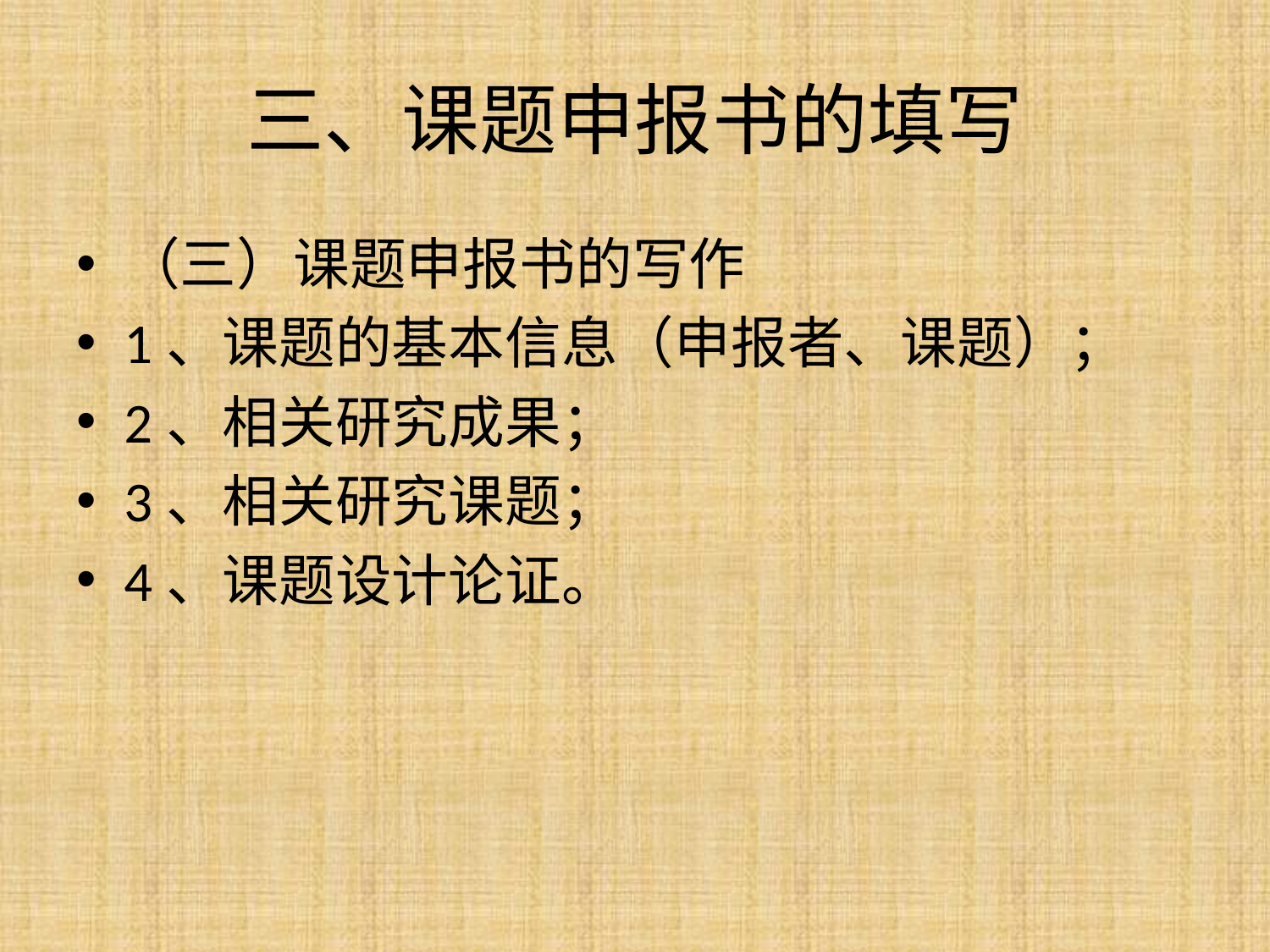

# 三、课题申报书的填写
（三）课题申报书的写作
1、课题的基本信息（申报者、课题）；
2、相关研究成果；
3、相关研究课题；
4、课题设计论证。